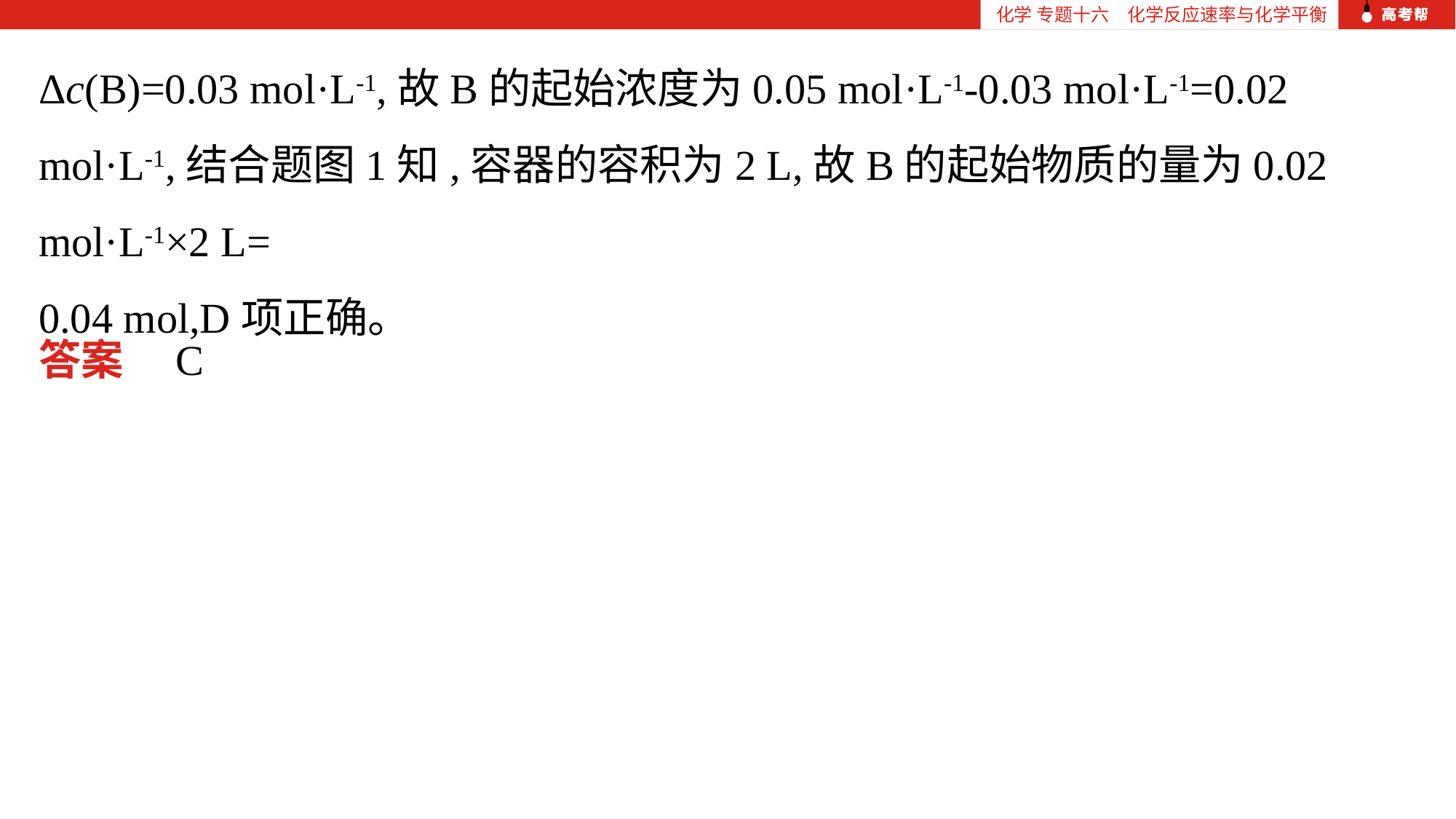

化学 专题十六　化学反应速率与化学平衡

Δc(B)=0.03 mol·L-1,故B的起始浓度为0.05 mol·L-1-0.03 mol·L-1=0.02 mol·L-1,结合题图1知,容器的容积为2 L,故B的起始物质的量为0.02 mol·L-1×2 L=
0.04 mol,D项正确。
答案　C